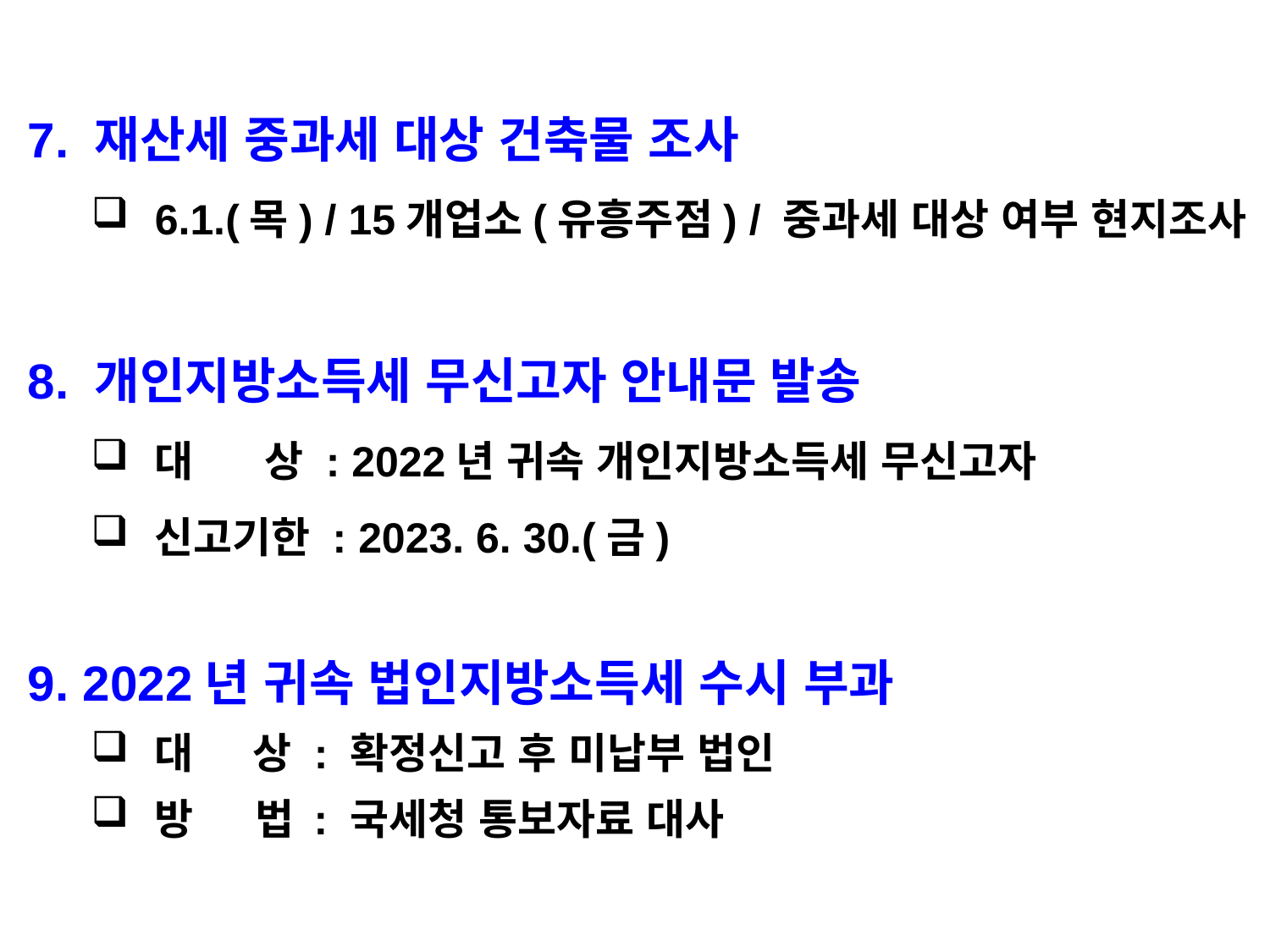

7. 재산세 중과세 대상 건축물 조사
6.1.(목) / 15개업소(유흥주점) / 중과세 대상 여부 현지조사

8. 개인지방소득세 무신고자 안내문 발송
대      상 : 2022년 귀속 개인지방소득세 무신고자
신고기한 : 2023. 6. 30.(금)
9. 2022년 귀속 법인지방소득세 수시 부과
대     상 : 확정신고 후 미납부 법인
방       법 : 국세청 통보자료 대사